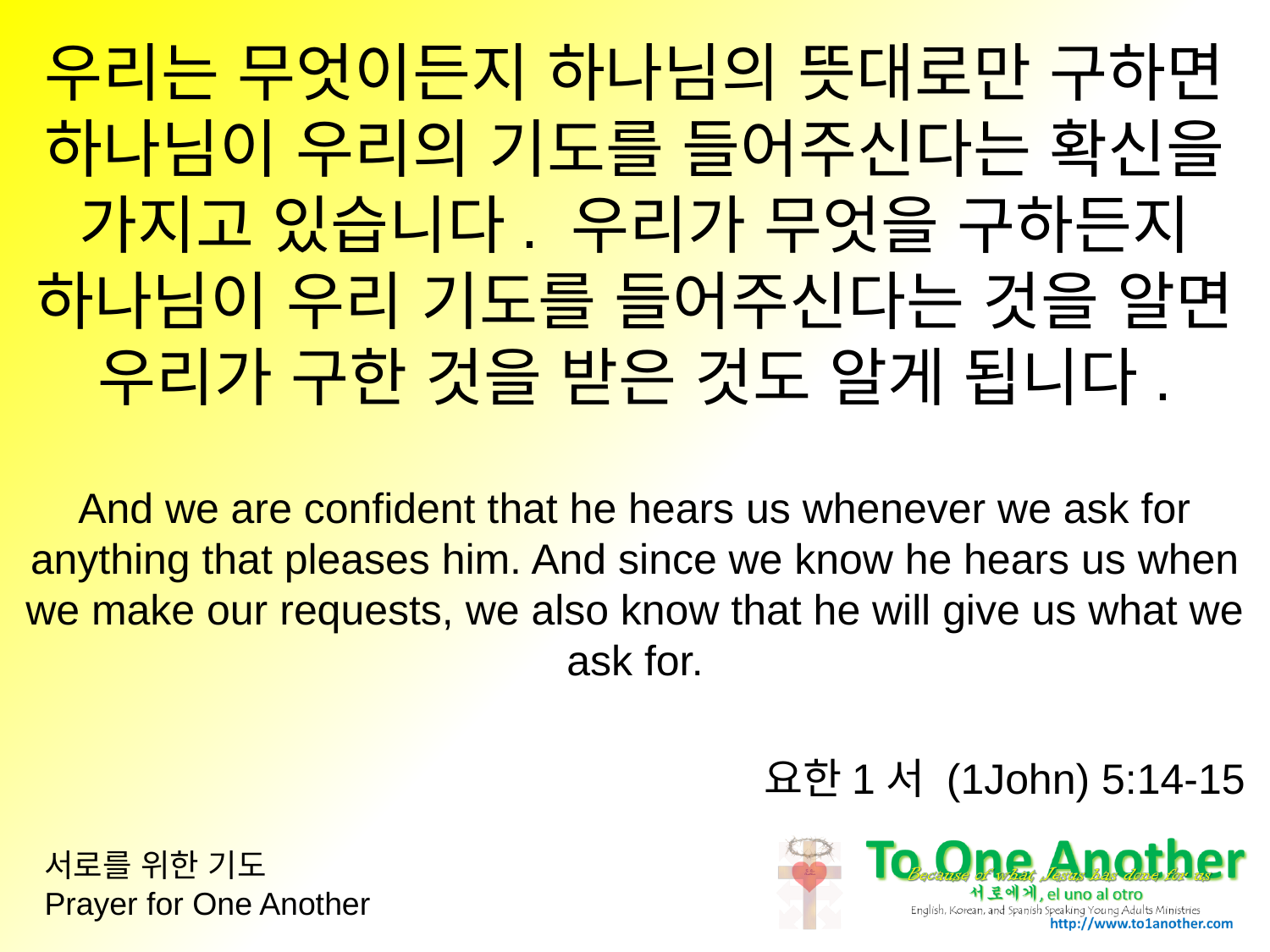

우리는 무엇이든지 하나님의 뜻대로만 구하면 하나님이 우리의 기도를 들어주신다는 확신을 가지고 있습니다. 우리가 무엇을 구하든지 하나님이 우리 기도를 들어주신다는 것을 알면 우리가 구한 것을 받은 것도 알게 됩니다.

And we are confident that he hears us whenever we ask for anything that pleases him. And since we know he hears us when we make our requests, we also know that he will give us what we ask for.

요한1서 (1John) 5:14-15
# 서로를 위한 기도 Prayer for One Another